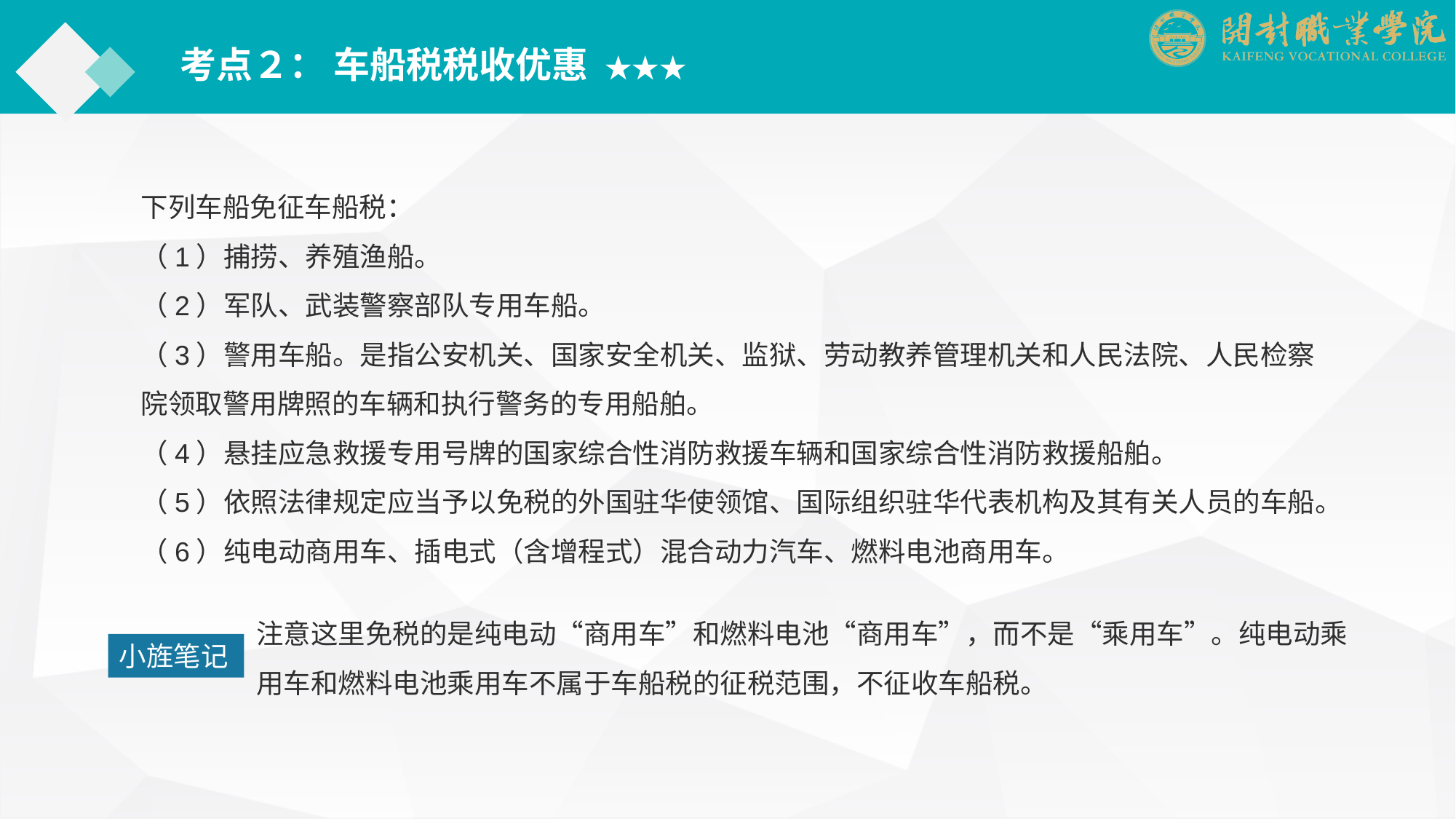

考点２： 车船税税收优惠  ★★★
下列车船免征车船税：
（1）捕捞、养殖渔船。
（2）军队、武装警察部队专用车船。
（3）警用车船。是指公安机关、国家安全机关、监狱、劳动教养管理机关和人民法院、人民检察院领取警用牌照的车辆和执行警务的专用船舶。
（4）悬挂应急救援专用号牌的国家综合性消防救援车辆和国家综合性消防救援船舶。
（5）依照法律规定应当予以免税的外国驻华使领馆、国际组织驻华代表机构及其有关人员的车船。
（6）纯电动商用车、插电式（含增程式）混合动力汽车、燃料电池商用车。
注意这里免税的是纯电动“商用车”和燃料电池“商用车”，而不是“乘用车”。纯电动乘用车和燃料电池乘用车不属于车船税的征税范围，不征收车船税。
小旌笔记